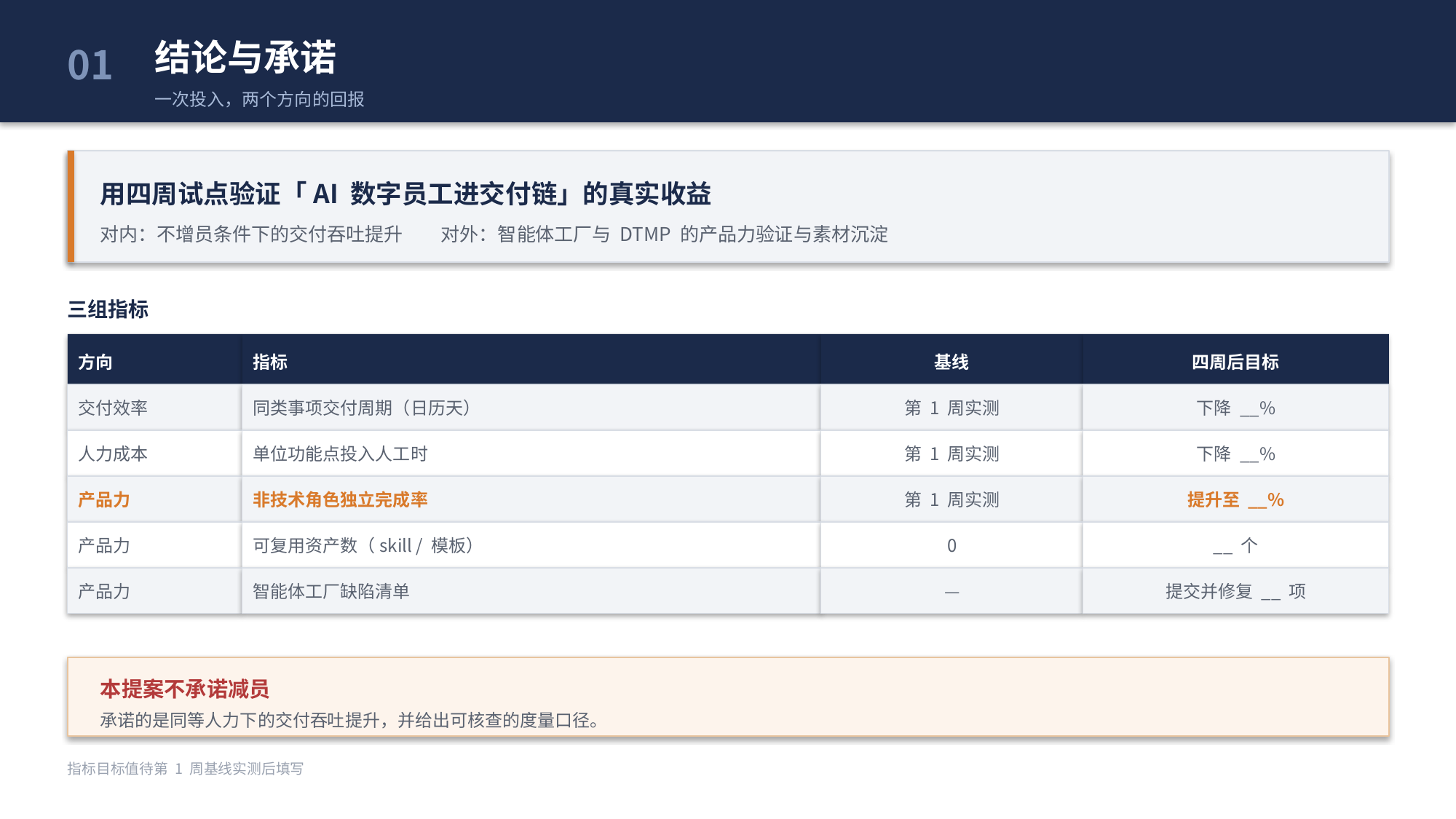

结论与承诺
一次投入，两个方向的回报
01

用四周试点验证「AI 数字员工进交付链」的真实收益
对内：不增员条件下的交付吞吐提升　　对外：智能体工厂与 DTMP 的产品力验证与素材沉淀
三组指标

方向

指标

基线

四周后目标

交付效率

同类事项交付周期（日历天）

第 1 周实测

下降 __%

人力成本

单位功能点投入人工时

第 1 周实测

下降 __%

产品力

非技术角色独立完成率

第 1 周实测

提升至 __%

产品力

可复用资产数（skill / 模板）

0

__ 个

产品力

智能体工厂缺陷清单

—

提交并修复 __ 项

本提案不承诺减员
承诺的是同等人力下的交付吞吐提升，并给出可核查的度量口径。
指标目标值待第 1 周基线实测后填写